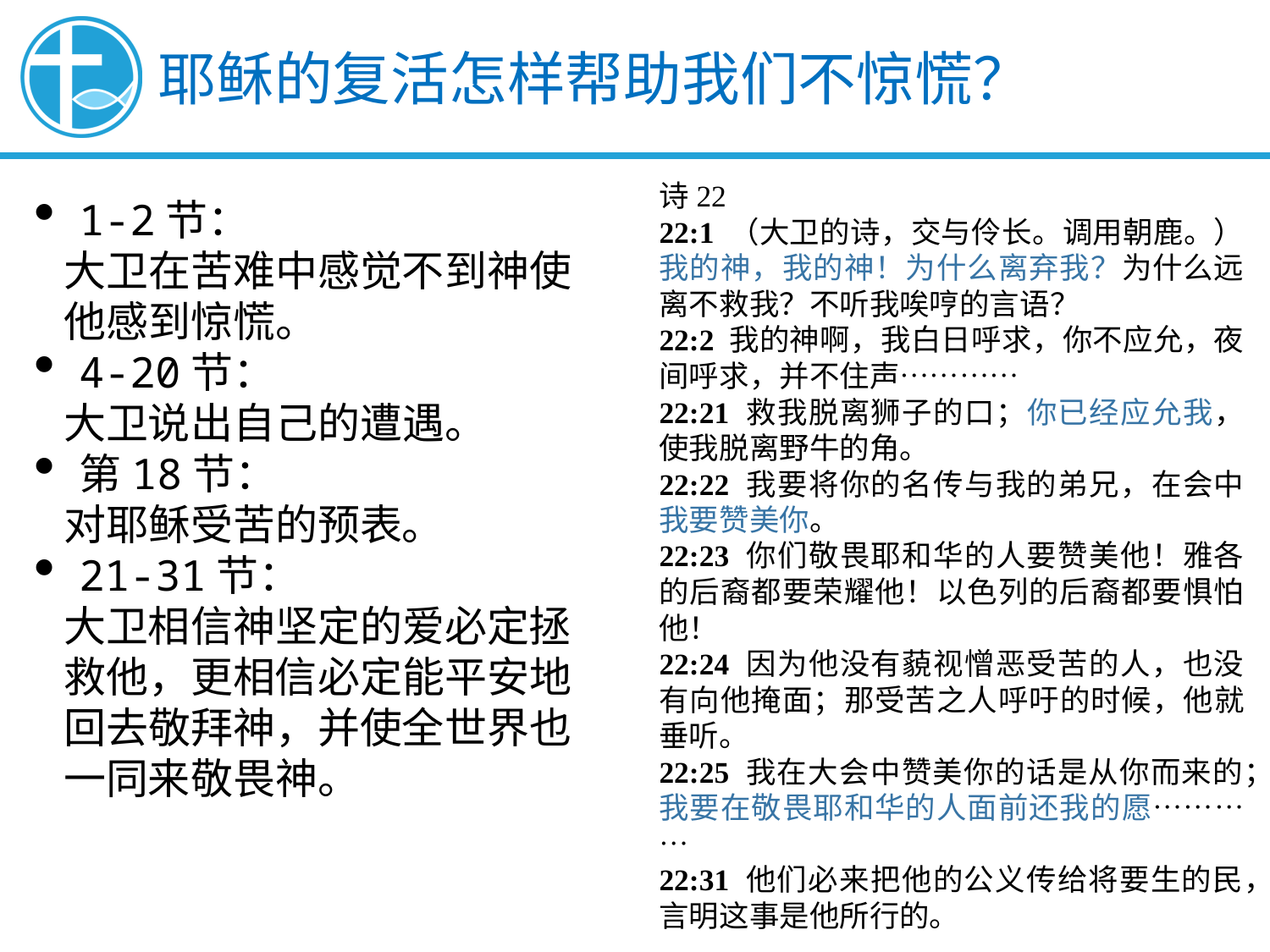

耶稣的复活怎样帮助我们不惊慌？
诗22
22:1 （大卫的诗，交与伶长。调用朝鹿。）我的神，我的神！为什么离弃我？为什么远离不救我？不听我唉哼的言语？
22:2 我的神啊，我白日呼求，你不应允，夜间呼求，并不住声⋯⋯⋯⋯
22:21 救我脱离狮子的口；你已经应允我，使我脱离野牛的角。
22:22 我要将你的名传与我的弟兄，在会中我要赞美你。
22:23 你们敬畏耶和华的人要赞美他！雅各的后裔都要荣耀他！以色列的后裔都要惧怕他！
22:24 因为他没有藐视憎恶受苦的人，也没有向他掩面；那受苦之人呼吁的时候，他就垂听。
22:25 我在大会中赞美你的话是从你而来的；我要在敬畏耶和华的人面前还我的愿⋯⋯⋯⋯
22:31 他们必来把他的公义传给将要生的民，言明这事是他所行的。
1-2节：
  大卫在苦难中感觉不到神使
  他感到惊慌。
4-20节：
  大卫说出自己的遭遇。
第18节：
  对耶稣受苦的预表。
21-31节：
  大卫相信神坚定的爱必定拯
  救他，更相信必定能平安地
  回去敬拜神，并使全世界也
  一同来敬畏神。